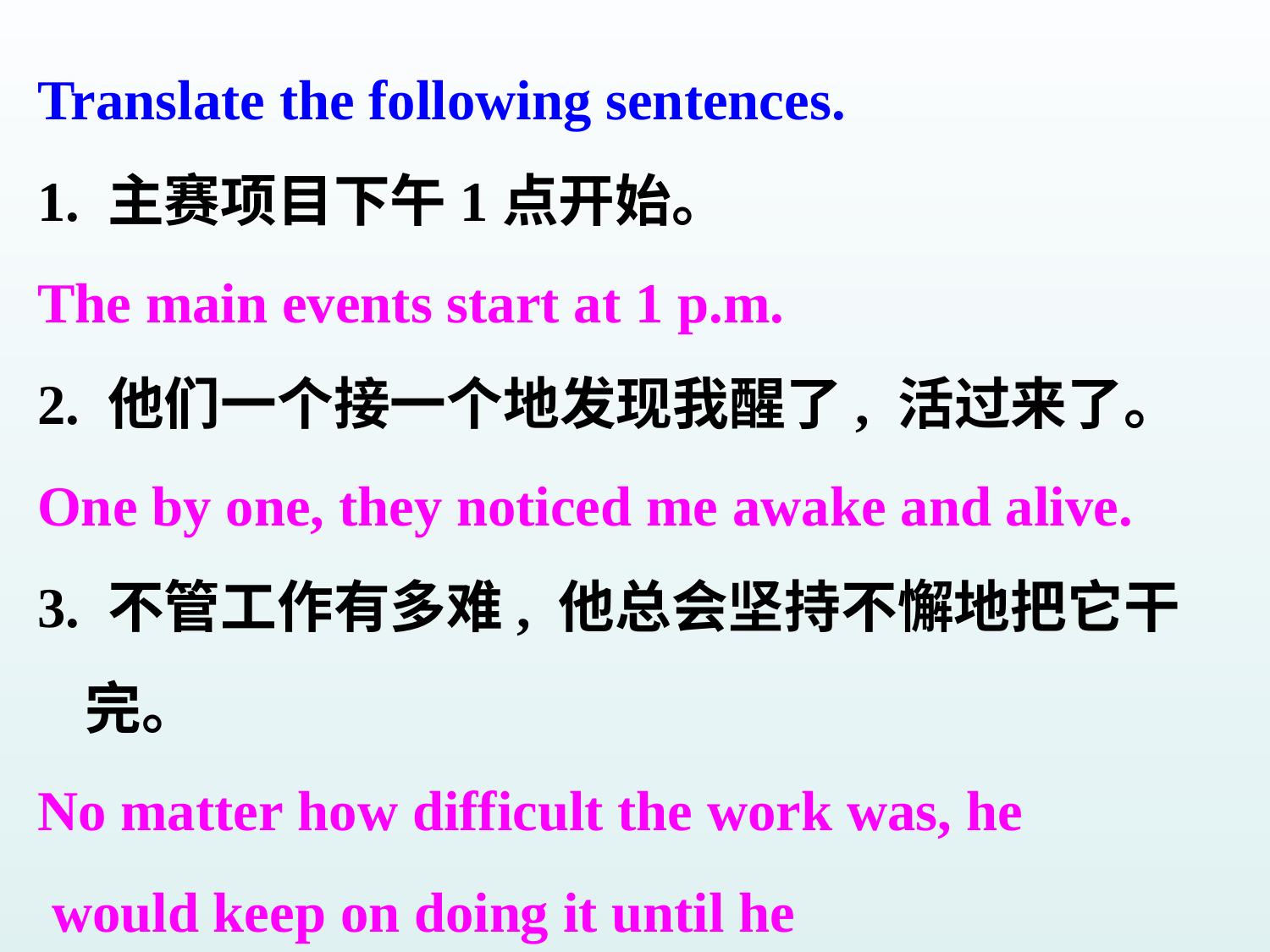

Translate the following sentences.
1. 主赛项目下午1点开始。
The main events start at 1 p.m.
2. 他们一个接一个地发现我醒了, 活过来了。
One by one, they noticed me awake and alive.
3. 不管工作有多难, 他总会坚持不懈地把它干完。
No matter how difficult the work was, he
 would keep on doing it until he
accomplished it.